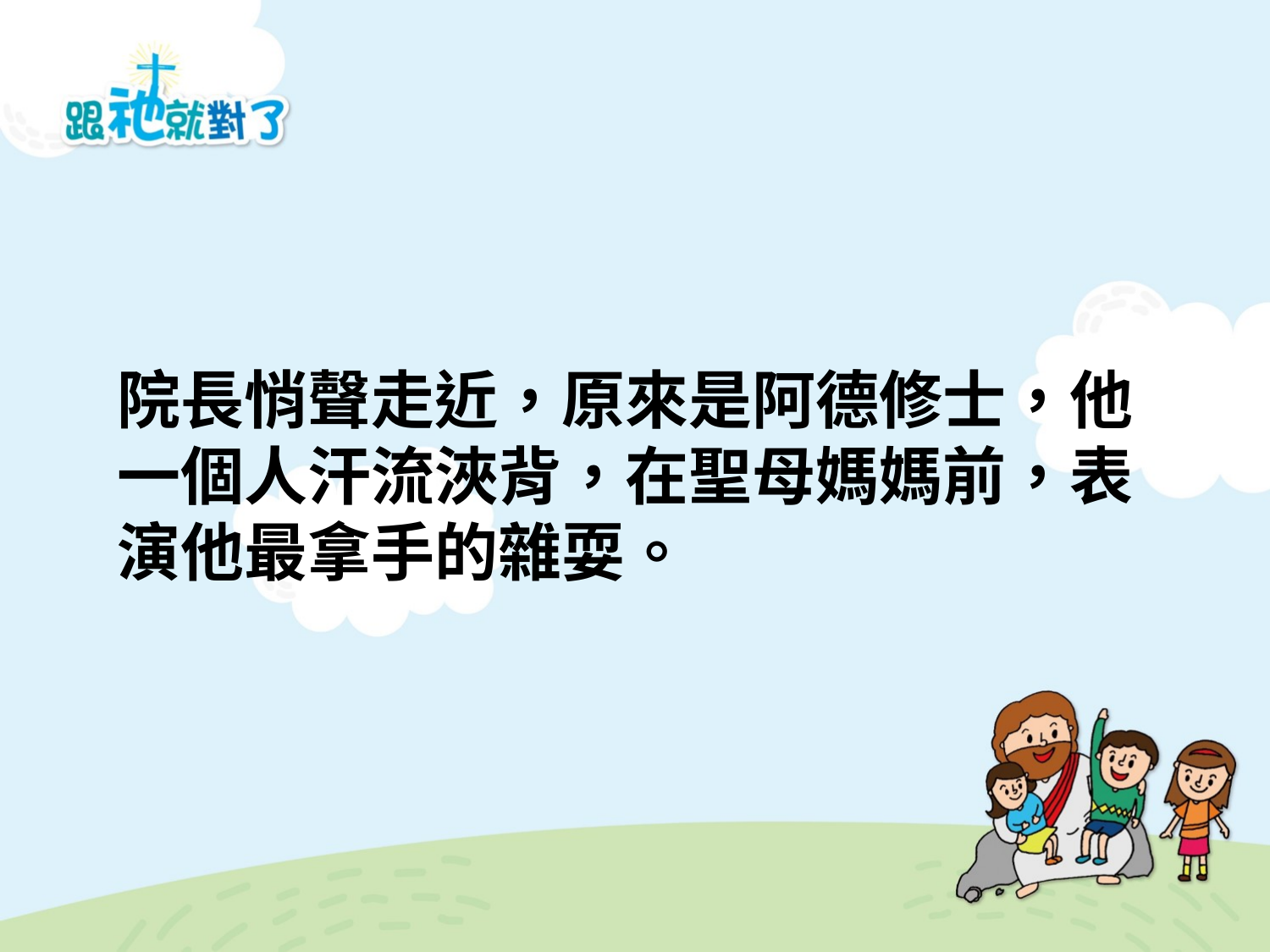

院長悄聲走近，原來是阿德修士，他一個人汗流浹背，在聖母媽媽前，表演他最拿手的雜耍。